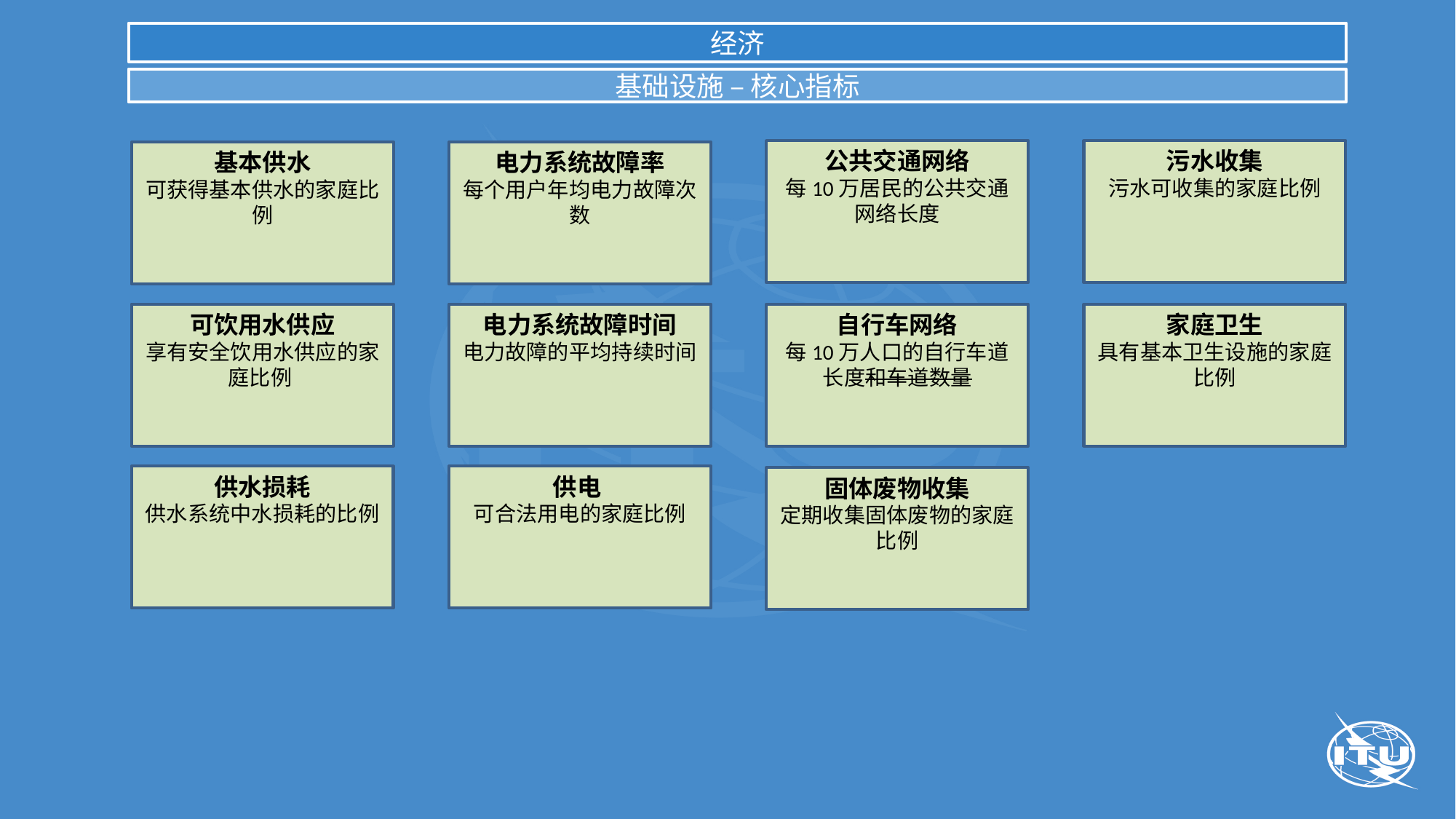

经济
基础设施 – 核心指标
公共交通网络
每10万居民的公共交通网络长度
污水收集
污水可收集的家庭比例
基本供水
可获得基本供水的家庭比例

电力系统故障率
每个用户年均电力故障次数
可饮用水供应
享有安全饮用水供应的家庭比例
电力系统故障时间
电力故障的平均持续时间
自行车网络
每10万人口的自行车道长度和车道数量
家庭卫生
具有基本卫生设施的家庭比例
供水损耗
供水系统中水损耗的比例
供电
可合法用电的家庭比例
固体废物收集
定期收集固体废物的家庭比例